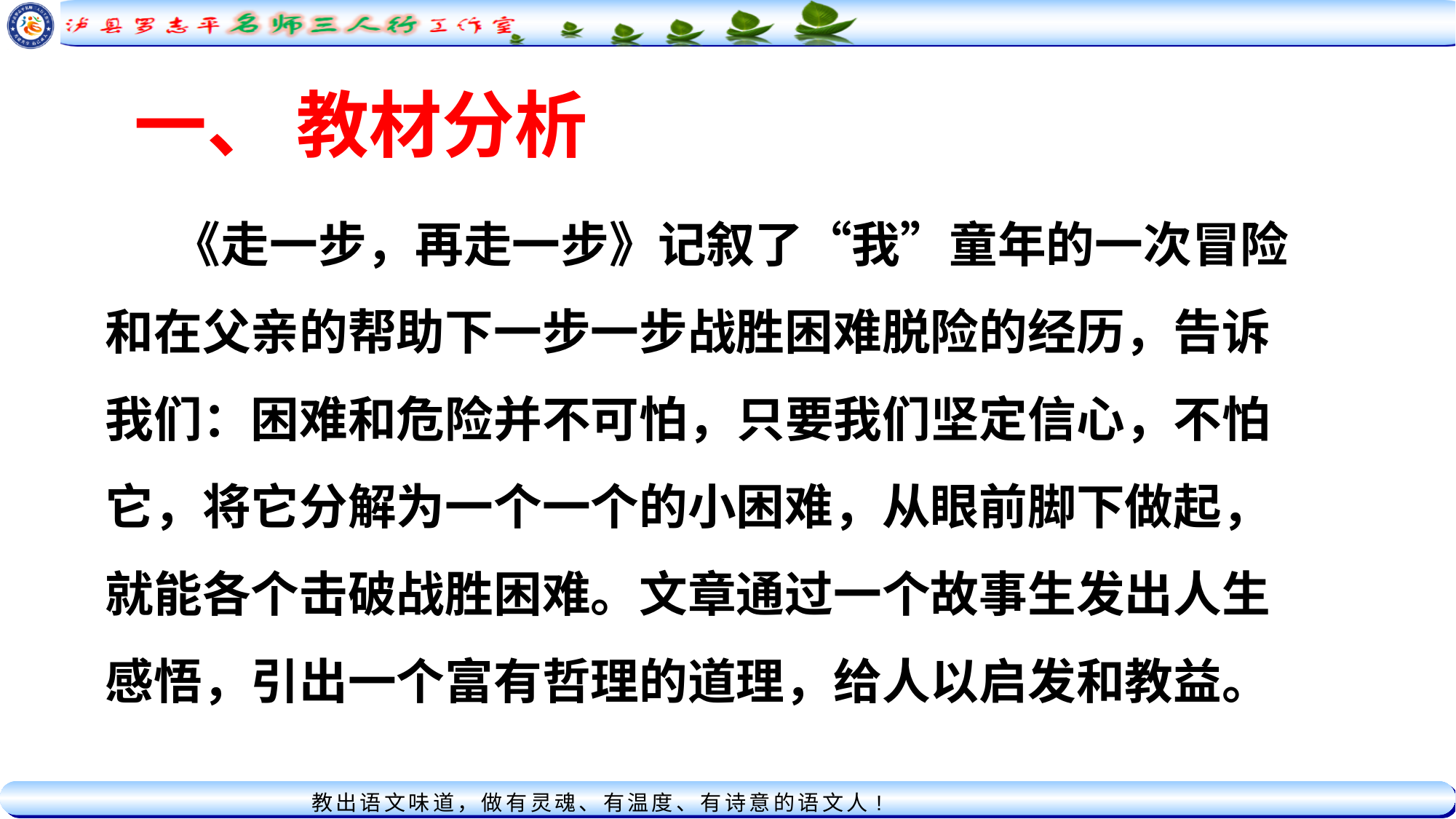

一、 教材分析
     《走一步，再走一步》记叙了“我”童年的一次冒险和在父亲的帮助下一步一步战胜困难脱险的经历，告诉我们：困难和危险并不可怕，只要我们坚定信心，不怕它，将它分解为一个一个的小困难，从眼前脚下做起，就能各个击破战胜困难。文章通过一个故事生发出人生感悟，引出一个富有哲理的道理，给人以启发和教益。